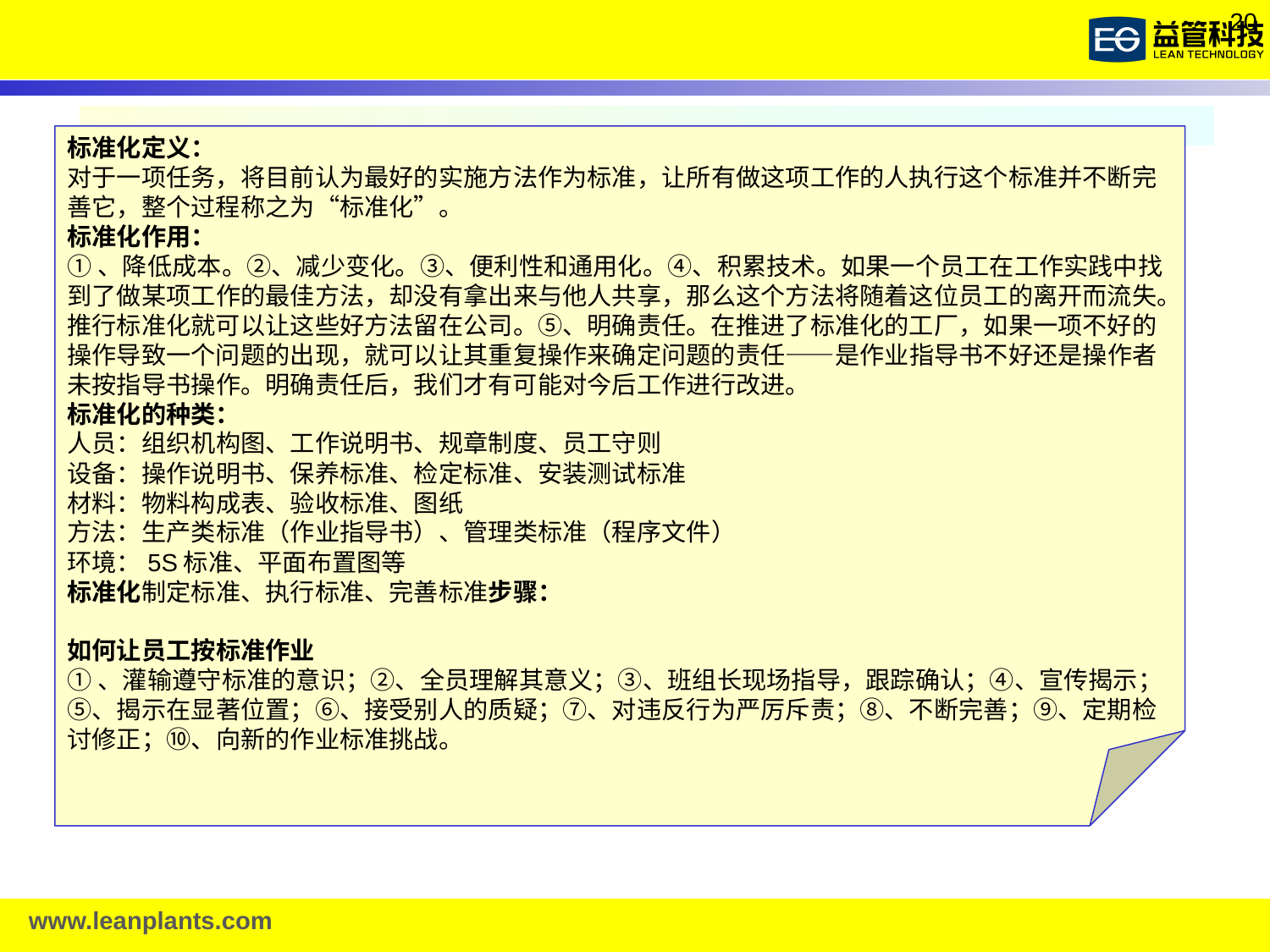

20

标准化定义：
对于一项任务，将目前认为最好的实施方法作为标准，让所有做这项工作的人执行这个标准并不断完善它，整个过程称之为“标准化”。
标准化作用：
①、降低成本。②、减少变化。③、便利性和通用化。④、积累技术。如果一个员工在工作实践中找到了做某项工作的最佳方法，却没有拿出来与他人共享，那么这个方法将随着这位员工的离开而流失。推行标准化就可以让这些好方法留在公司。⑤、明确责任。在推进了标准化的工厂，如果一项不好的操作导致一个问题的出现，就可以让其重复操作来确定问题的责任——是作业指导书不好还是操作者未按指导书操作。明确责任后，我们才有可能对今后工作进行改进。
标准化的种类：
人员：组织机构图、工作说明书、规章制度、员工守则
设备：操作说明书、保养标准、检定标准、安装测试标准
材料：物料构成表、验收标准、图纸
方法：生产类标准（作业指导书）、管理类标准（程序文件）
环境：5S标准、平面布置图等
标准化制定标准、执行标准、完善标准步骤：

如何让员工按标准作业
①、灌输遵守标准的意识；②、全员理解其意义；③、班组长现场指导，跟踪确认；④、宣传揭示；⑤、揭示在显著位置；⑥、接受别人的质疑；⑦、对违反行为严厉斥责；⑧、不断完善；⑨、定期检讨修正；⑩、向新的作业标准挑战。